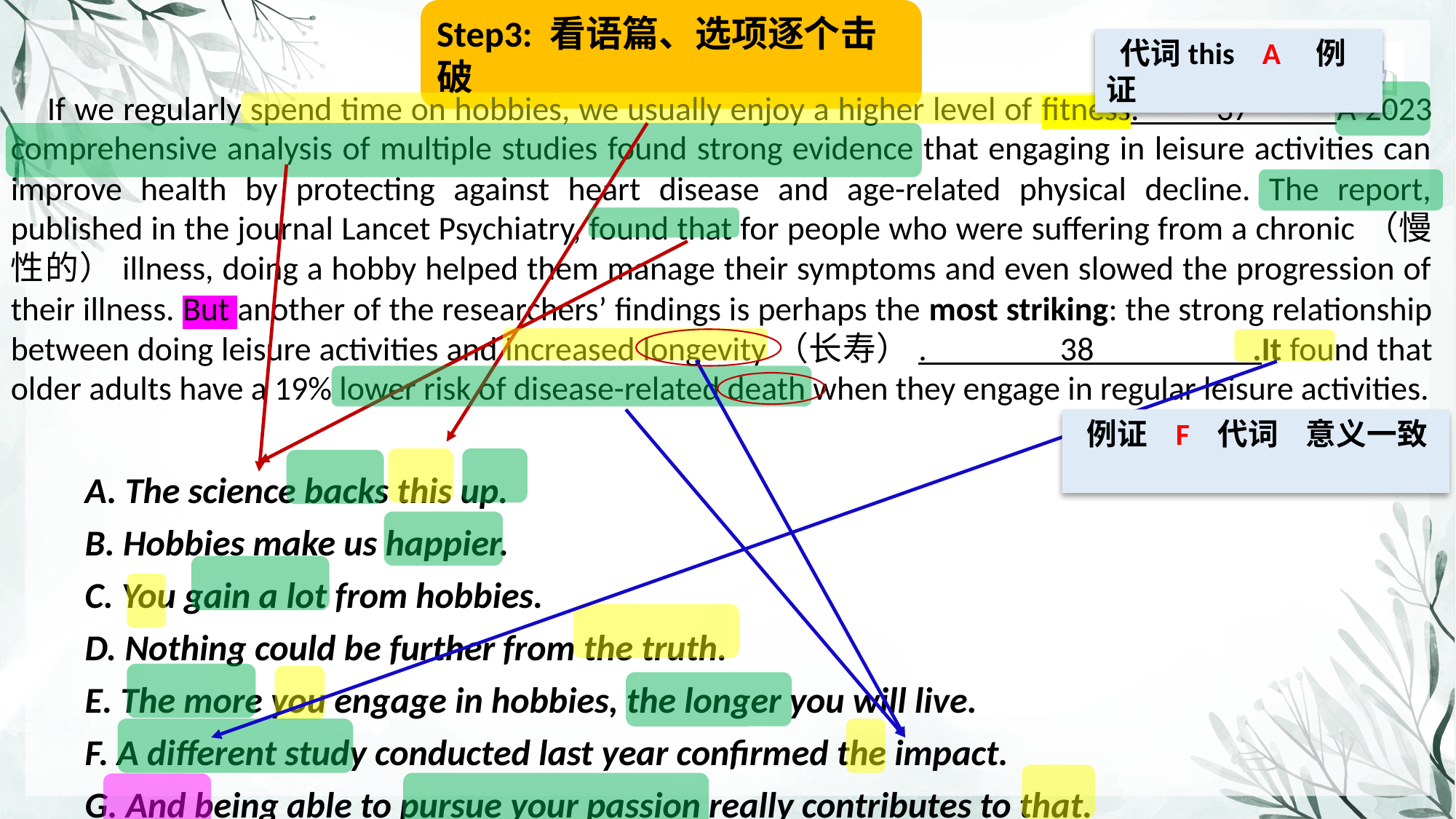

Step3: 看语篇、选项逐个击破

 代词this    A    例证
If we regularly spend time on hobbies, we usually enjoy a higher level of fitness.         37          A 2023 comprehensive analysis of multiple studies found strong evidence that engaging in leisure activities can improve health by protecting against heart disease and age-related physical decline. The report, published in the journal Lancet Psychiatry, found that for people who were suffering from a chronic（慢性的）illness, doing a hobby helped them manage their symptoms and even slowed the progression of their illness. But another of the researchers’ findings is perhaps the most striking: the strong relationship between doing leisure activities and increased longevity（长寿）.                 38                    .It found that older adults have a 19% lower risk of disease-related death when they engage in regular leisure activities.

 例证   F   代词    意义一致

A. The science backs this up.
B. Hobbies make us happier.
C. You gain a lot from hobbies.
D. Nothing could be further from the truth.
E. The more you engage in hobbies, the longer you will live.
F. A different study conducted last year confirmed the impact.
G. And being able to pursue your passion really contributes to that.